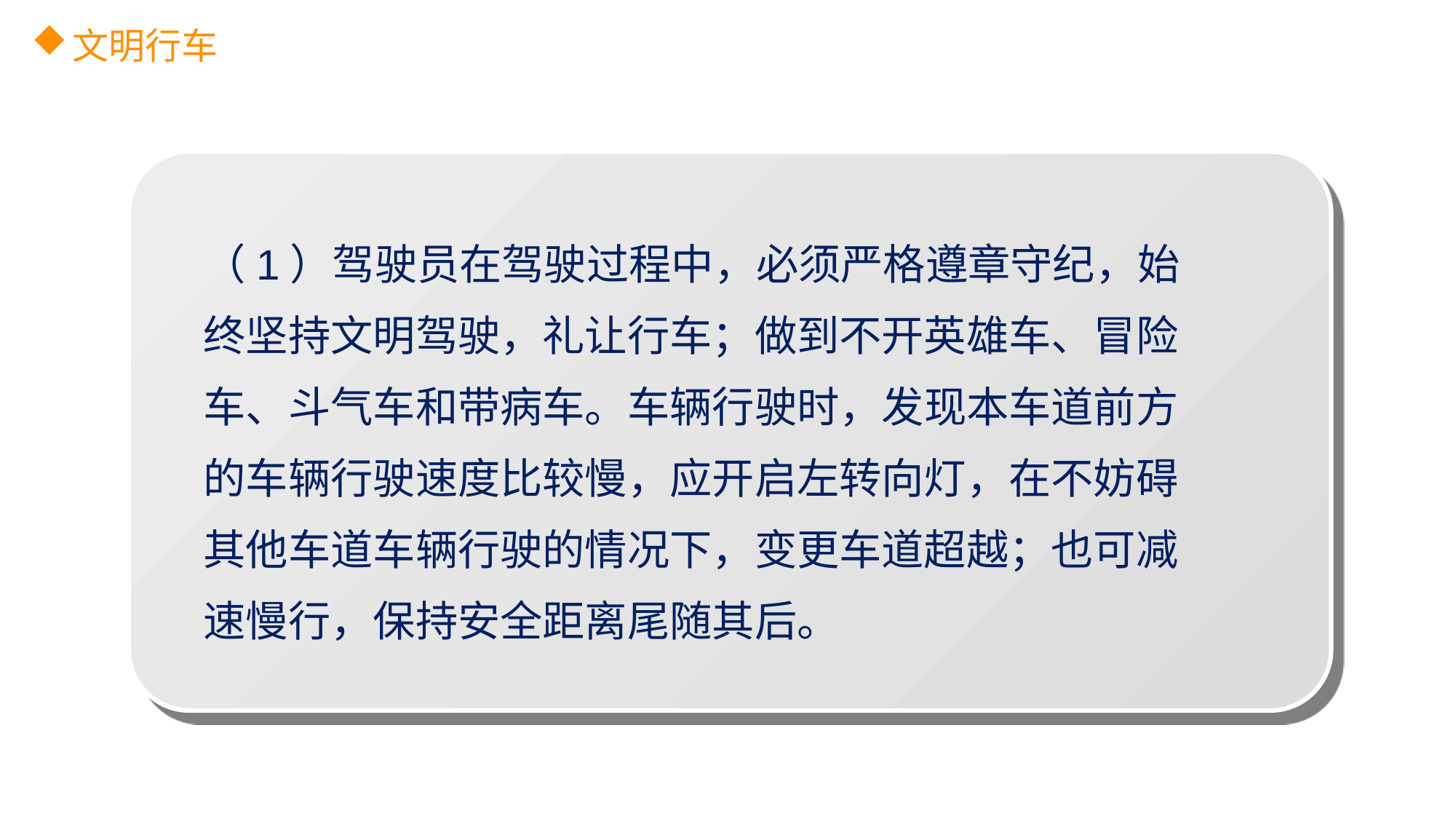

文明行车

（1）驾驶员在驾驶过程中，必须严格遵章守纪，始终坚持文明驾驶，礼让行车；做到不开英雄车、冒险车、斗气车和带病车。车辆行驶时，发现本车道前方的车辆行驶速度比较慢，应开启左转向灯，在不妨碍其他车道车辆行驶的情况下，变更车道超越；也可减速慢行，保持安全距离尾随其后。